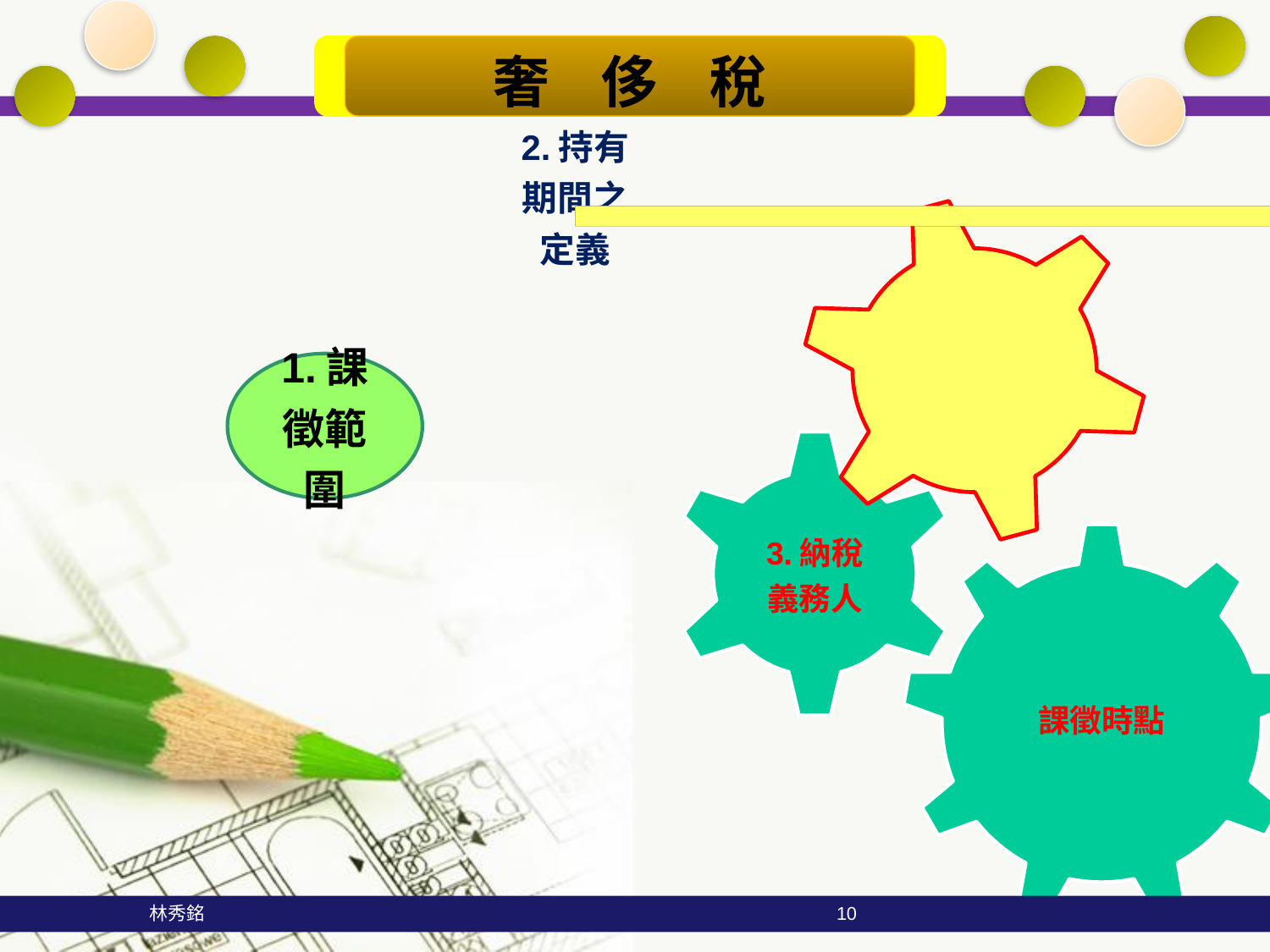

奢    侈    稅
#

1.課徵範圍
課徵時點
3.納稅義務人
2.持有期間之定義
                                 林秀銘                                                                                                                                                            10